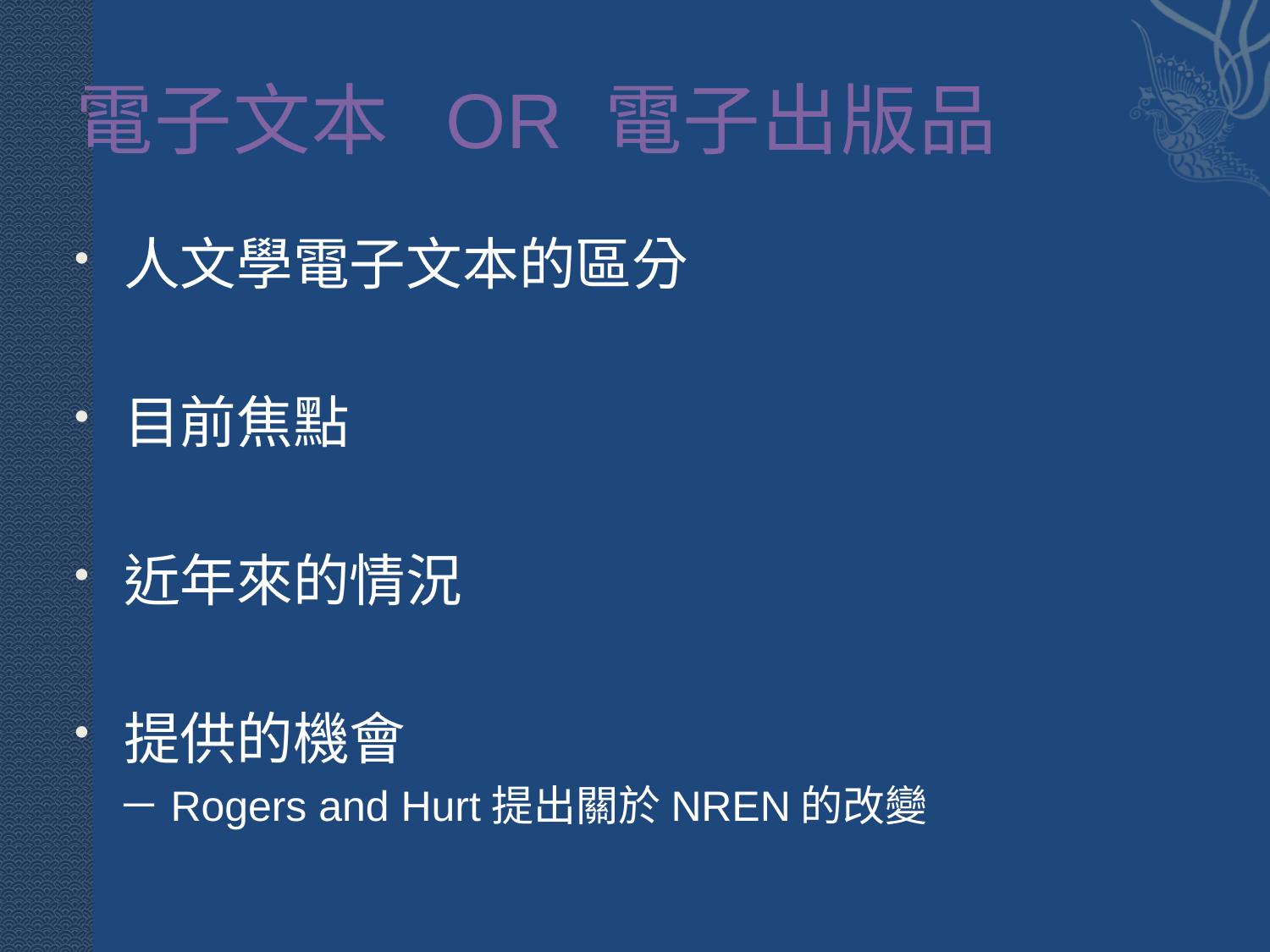

# 電子文本  OR 電子出版品
人文學電子文本的區分

目前焦點

近年來的情況

提供的機會
　－Rogers and Hurt提出關於NREN的改變